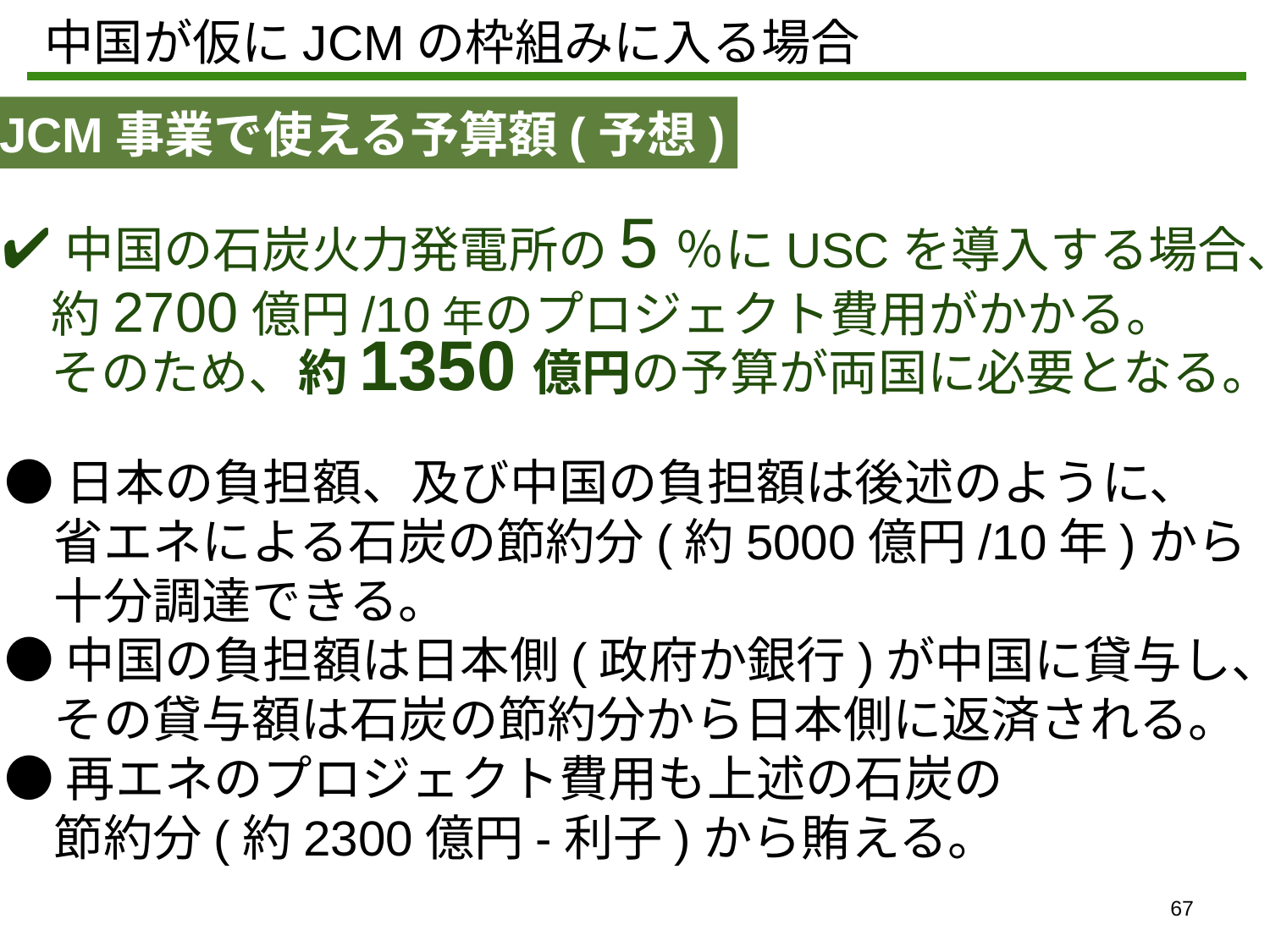

中国が仮にJCMの枠組みに入る場合
JCM事業で使える予算額(予想)
✔中国の石炭火力発電所の5％にUSCを導入する場合、
　約2700億円/10年のプロジェクト費用がかかる。
　そのため、約1350億円の予算が両国に必要となる。
●日本の負担額、及び中国の負担額は後述のように、
　省エネによる石炭の節約分(約5000億円/10年)から
　十分調達できる。
●中国の負担額は日本側(政府か銀行)が中国に貸与し、
　その貸与額は石炭の節約分から日本側に返済される。
●再エネのプロジェクト費用も上述の石炭の
　節約分(約2300億円-利子)から賄える。
67